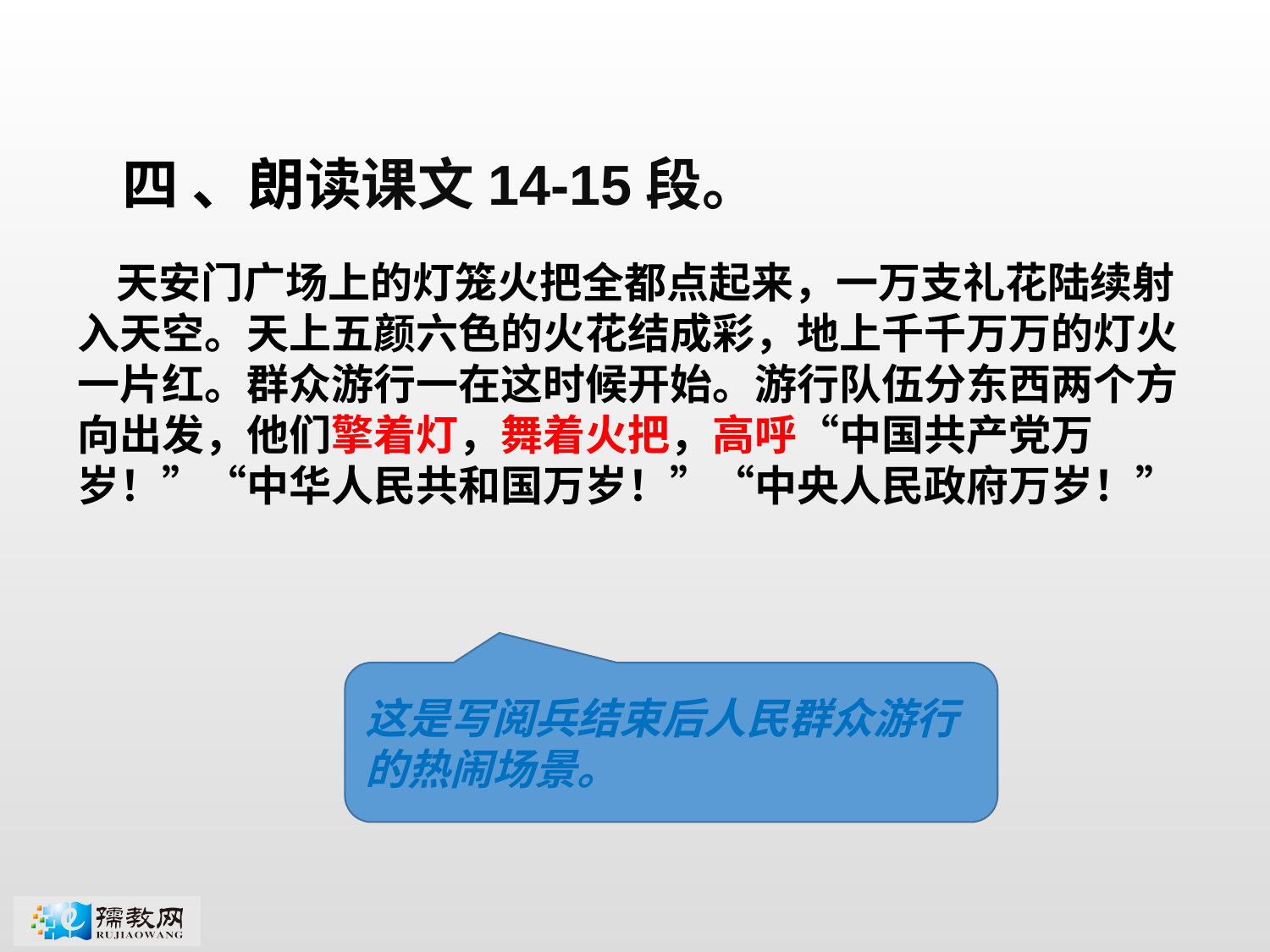

四 、朗读课文14-15段。
   天安门广场上的灯笼火把全都点起来，一万支礼花陆续射入天空。天上五颜六色的火花结成彩，地上千千万万的灯火一片红。群众游行一在这时候开始。游行队伍分东西两个方向出发，他们擎着灯，舞着火把，高呼“中国共产党万岁！”“中华人民共和国万岁！”“中央人民政府万岁！”
这是写阅兵结束后人民群众游行的热闹场景。